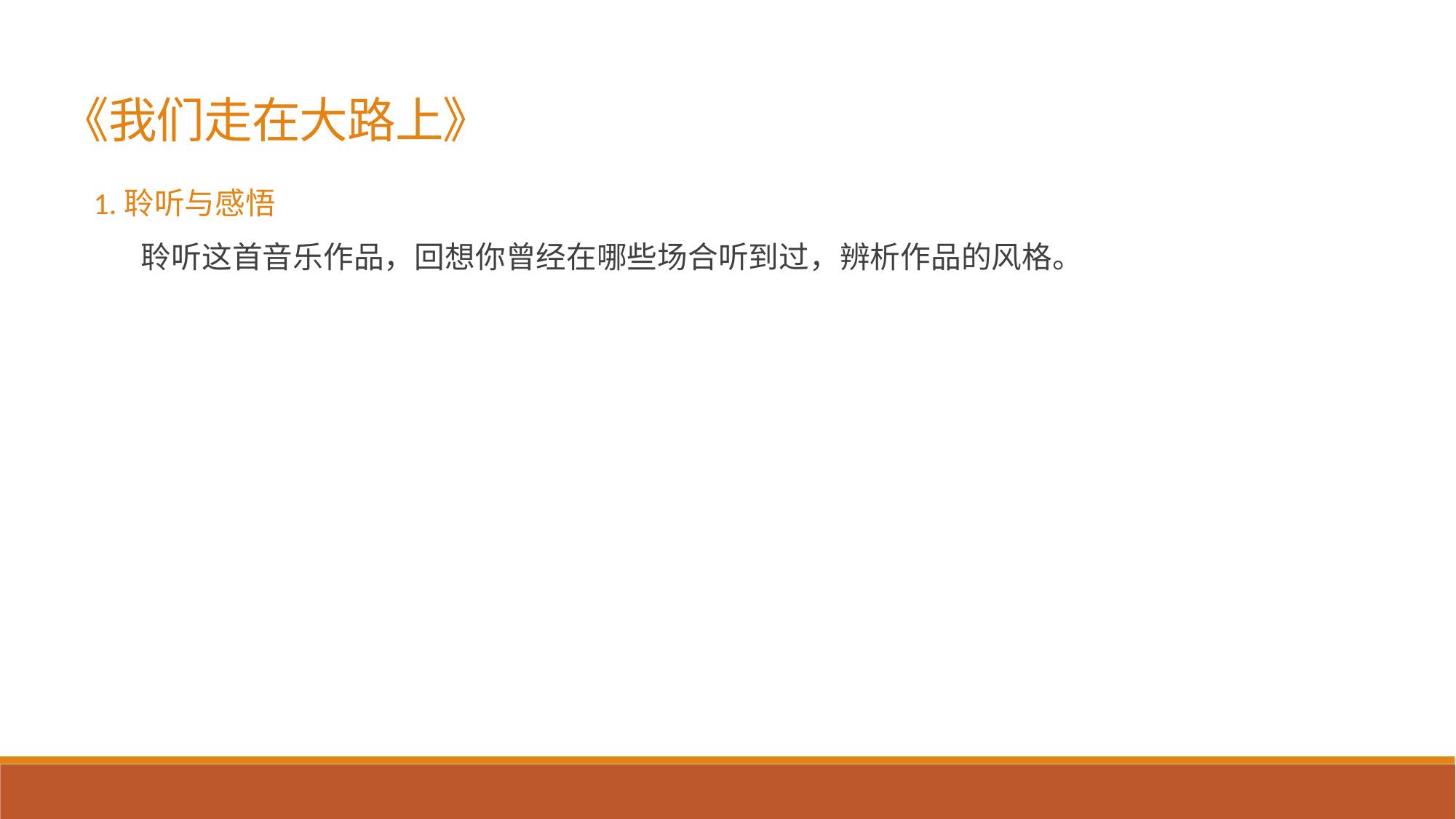

《我们走在大路上》

1.聆听与感悟
      聆听这首音乐作品，回想你曾经在哪些场合听到过，辨析作品的风格。